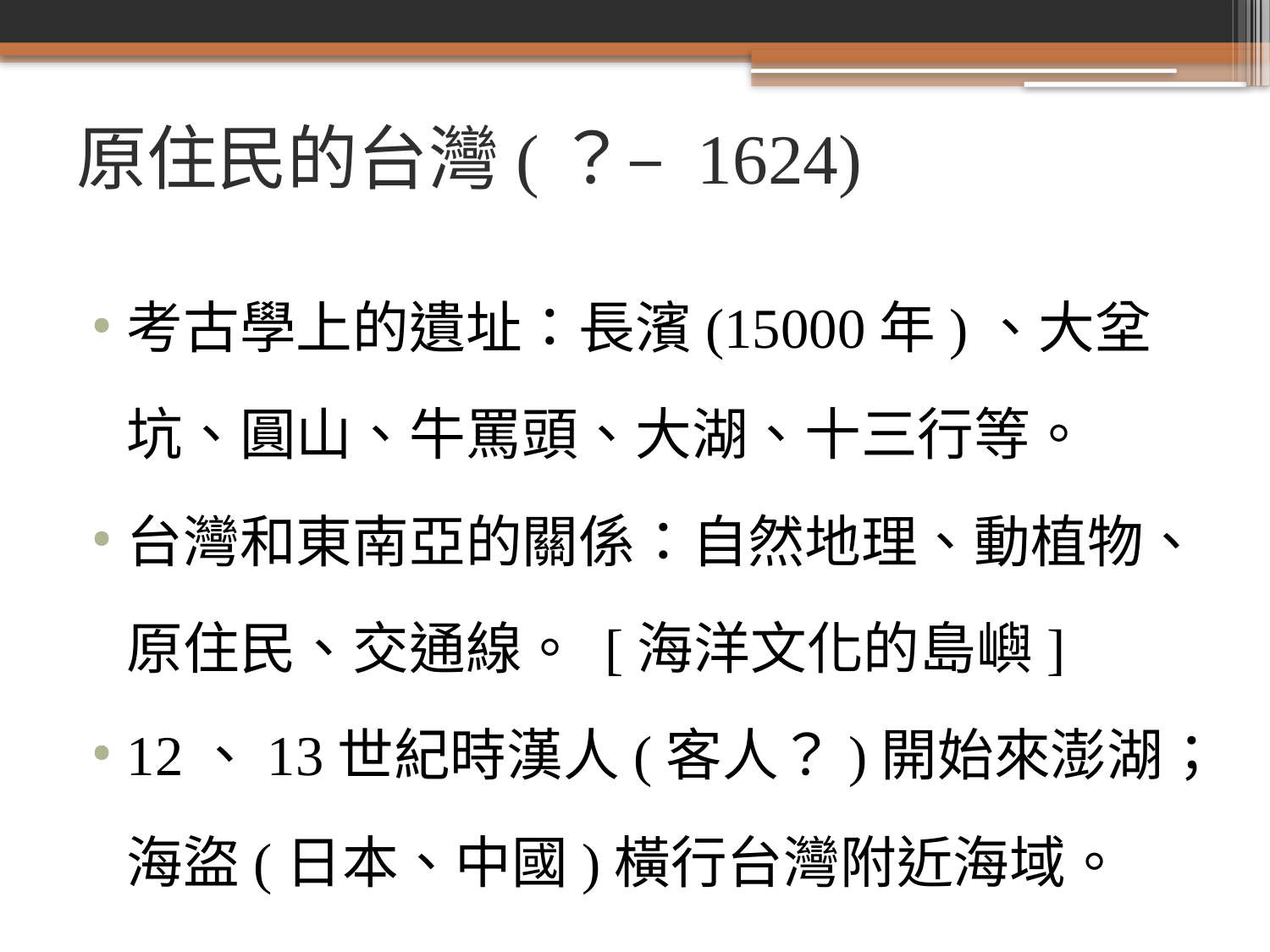

# 原住民的台灣(？– 1624)
考古學上的遺址：長濱(15000年)、大坌坑、圓山、牛罵頭、大湖、十三行等。
台灣和東南亞的關係：自然地理、動植物、原住民、交通線。 [海洋文化的島嶼]
12、13世紀時漢人(客人？)開始來澎湖；海盜(日本、中國)橫行台灣附近海域。